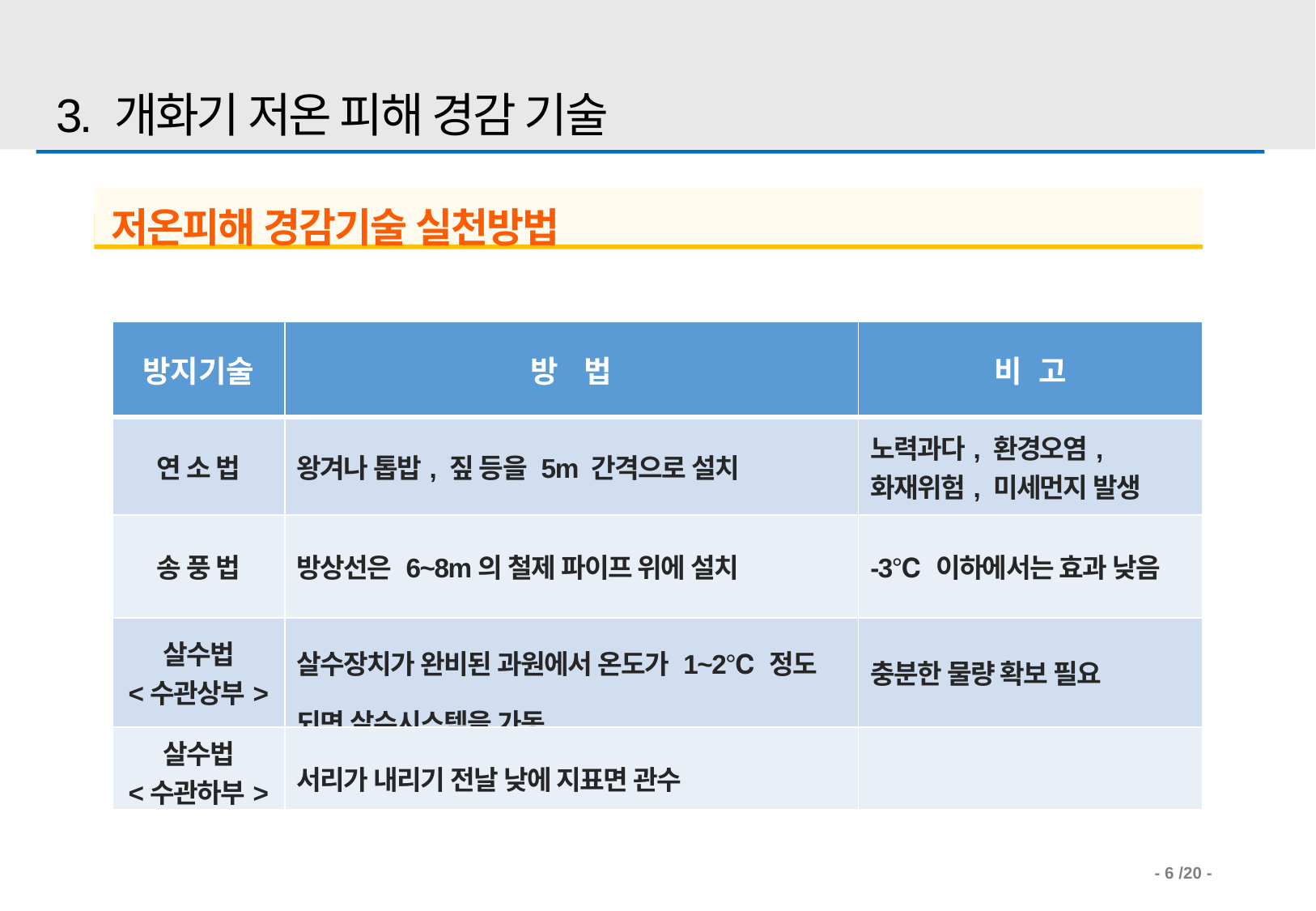

3. 개화기 저온 피해 경감 기술

저온피해 경감기술 실천방법
| 방지기술 | 방 법 | 비 고 |
| --- | --- | --- |
| 연 소 법 | 왕겨나 톱밥, 짚 등을 5m 간격으로 설치 | 노력과다, 환경오염, 화재위험, 미세먼지 발생 |
| 송 풍 법 | 방상선은 6~8m의 철제 파이프 위에 설치 | -3℃ 이하에서는 효과 낮음 |
| 살수법 <수관상부> | 살수장치가 완비된 과원에서 온도가 1~2℃ 정도 되면 살수시스템을 가동 | 충분한 물량 확보 필요 |
| 살수법 <수관하부> | 서리가 내리기 전날 낮에 지표면 관수 |  |